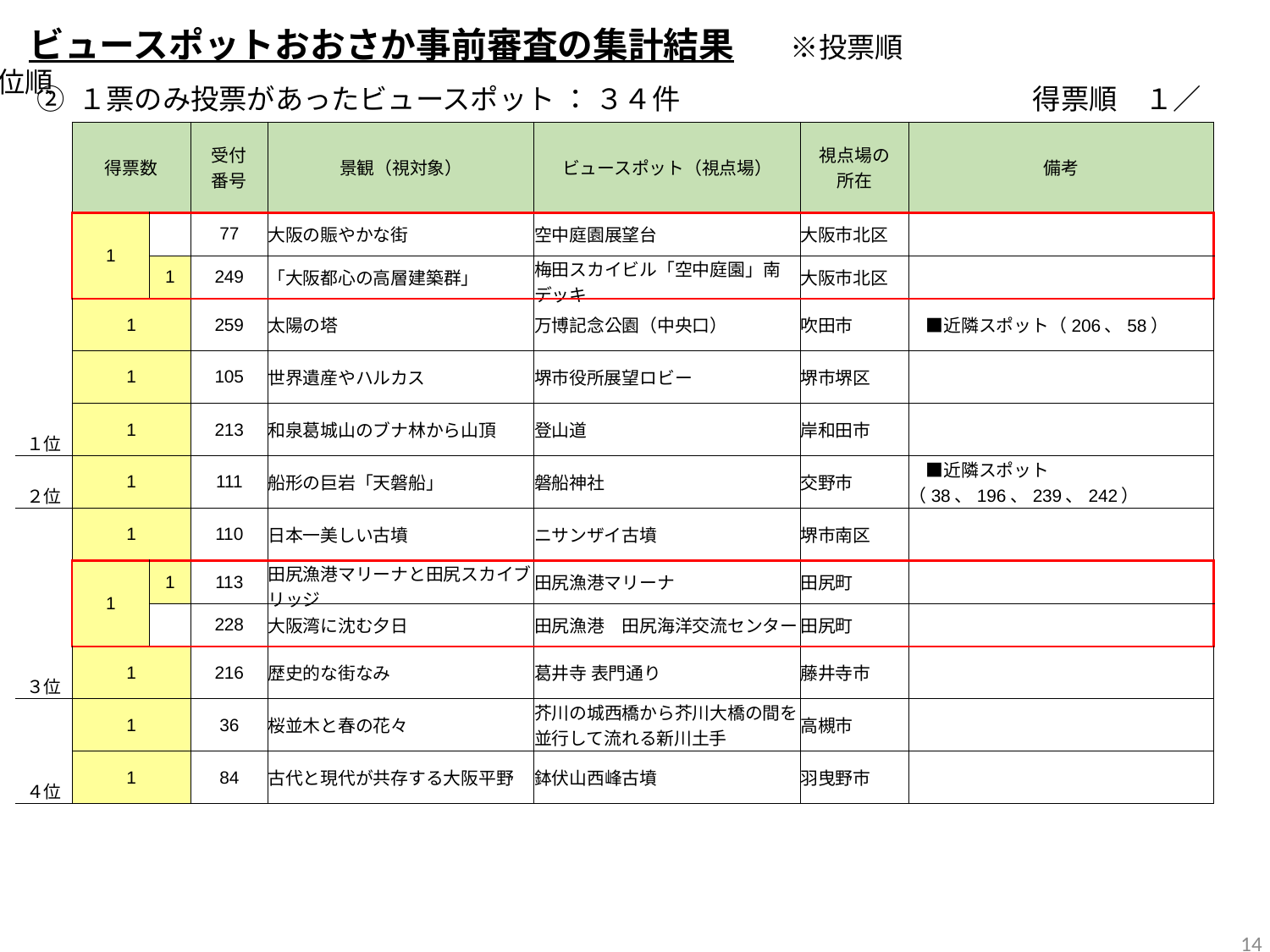

ビュースポットおおさか事前審査の集計結果　　※投票順位順
② １票のみ投票があったビュースポット ： ３４件
得票順　１／３
|  | 得票数 |  | 受付 番号 | 景観（視対象） | ビュースポット（視点場） | 視点場の所在 | 備考 |
| --- | --- | --- | --- | --- | --- | --- | --- |
|  |  |  |  |  |  |  |  |
|  | 1 |  | 77 | 大阪の賑やかな街 | 空中庭園展望台 | 大阪市北区 |  |
|  |  | 1 | 249 | 「大阪都心の高層建築群」 | 梅田スカイビル「空中庭園」南デッキ | 大阪市北区 |  |
|  | 1 |  | 259 | 太陽の塔 | 万博記念公園（中央口） | 吹田市 | ■近隣スポット（206、58） |
|  | 1 |  | 105 | 世界遺産やハルカス | 堺市役所展望ロビー | 堺市堺区 |  |
| １位 | 1 |  | 213 | 和泉葛城山のブナ林から山頂 | 登山道 | 岸和田市 |  |
| ２位 | 1 |  | 111 | 船形の巨岩「天磐船」 | 磐船神社 | 交野市 | ■近隣スポット（38、196、239、242） |
|  | 1 |  | 110 | 日本一美しい古墳 | ニサンザイ古墳 | 堺市南区 |  |
|  | 1 | 1 | 113 | 田尻漁港マリーナと田尻スカイブリッジ | 田尻漁港マリーナ | 田尻町 |  |
|  |  |  | 228 | 大阪湾に沈む夕日 | 田尻漁港　田尻海洋交流センター | 田尻町 |  |
| ３位 | 1 |  | 216 | 歴史的な街なみ | 葛井寺 表門通り | 藤井寺市 |  |
|  | 1 |  | 36 | 桜並木と春の花々 | 芥川の城西橋から芥川大橋の間を並行して流れる新川土手 | 高槻市 |  |
| ４位 | 1 |  | 84 | 古代と現代が共存する大阪平野 | 鉢伏山西峰古墳 | 羽曳野市 |  |
14